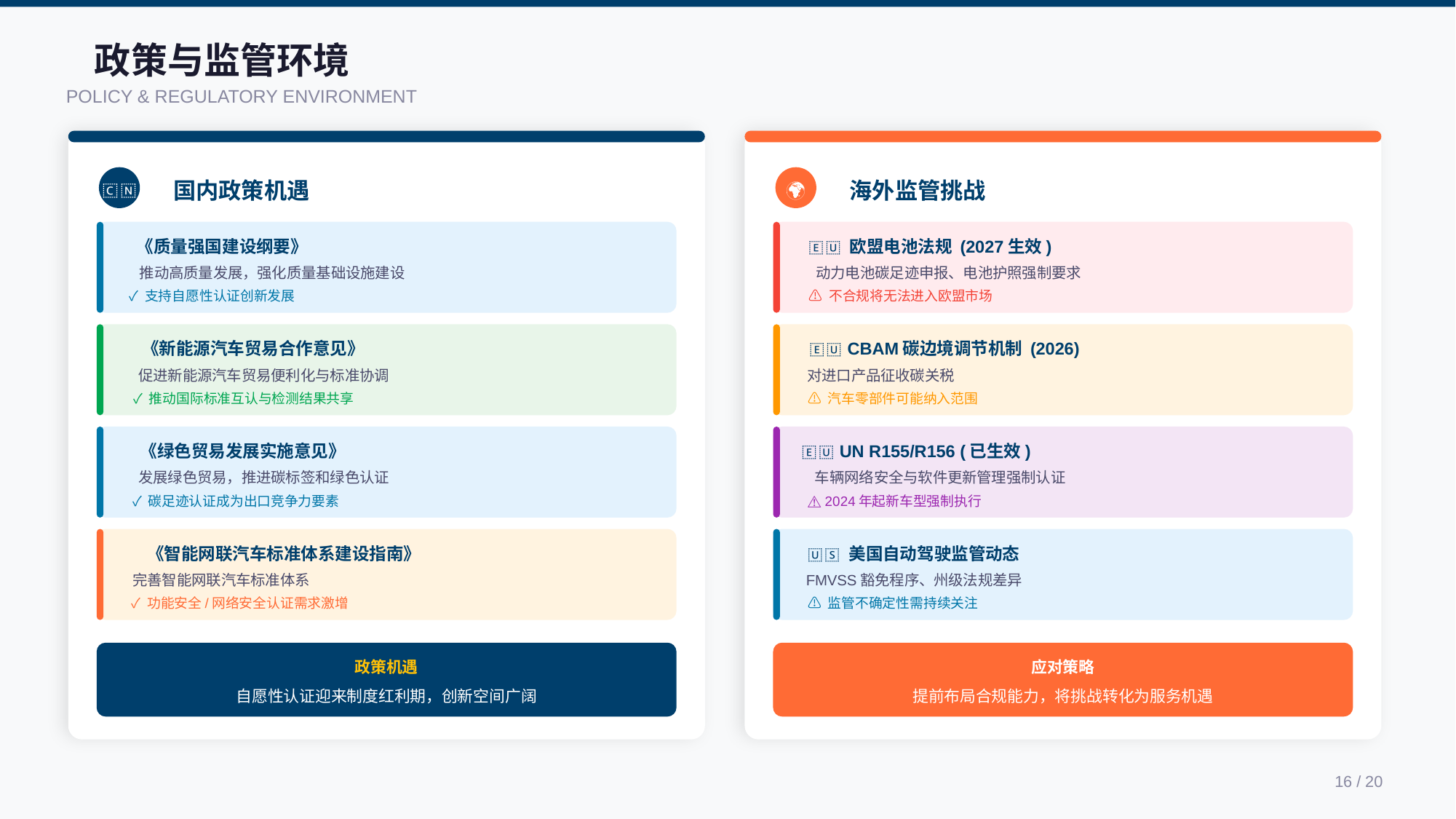

政策与监管环境
POLICY & REGULATORY ENVIRONMENT

国内政策机遇
🇨🇳

《质量强国建设纲要》
推动高质量发展，强化质量基础设施建设
✓ 支持自愿性认证创新发展

《新能源汽车贸易合作意见》
促进新能源汽车贸易便利化与标准协调
✓ 推动国际标准互认与检测结果共享

《绿色贸易发展实施意见》
发展绿色贸易，推进碳标签和绿色认证
✓ 碳足迹认证成为出口竞争力要素

《智能网联汽车标准体系建设指南》
完善智能网联汽车标准体系
✓ 功能安全/网络安全认证需求激增

政策机遇
自愿性认证迎来制度红利期，创新空间广阔

海外监管挑战
🌍

🇪🇺 欧盟电池法规 (2027生效)
动力电池碳足迹申报、电池护照强制要求
⚠️ 不合规将无法进入欧盟市场

🇪🇺 CBAM碳边境调节机制 (2026)
对进口产品征收碳关税
⚠️ 汽车零部件可能纳入范围

🇪🇺 UN R155/R156 (已生效)
车辆网络安全与软件更新管理强制认证
⚠️ 2024年起新车型强制执行

🇺🇸 美国自动驾驶监管动态
FMVSS豁免程序、州级法规差异
⚠️ 监管不确定性需持续关注

应对策略
提前布局合规能力，将挑战转化为服务机遇
16 / 20